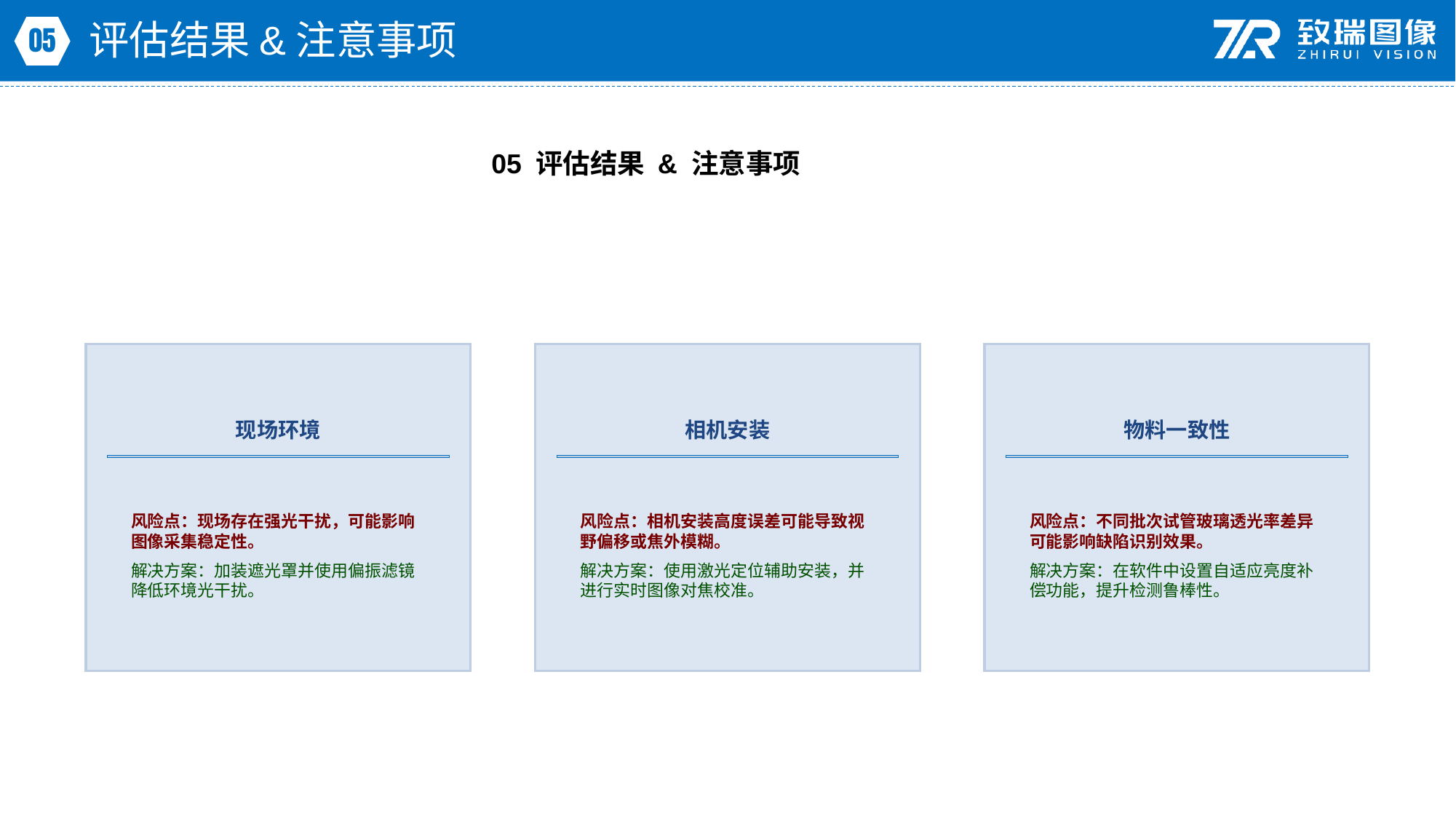

评估结果&注意事项
05

05 评估结果 & 注意事项

现场环境

相机安装

物料一致性

风险点：现场存在强光干扰，可能影响图像采集稳定性。
解决方案：加装遮光罩并使用偏振滤镜降低环境光干扰。

风险点：相机安装高度误差可能导致视野偏移或焦外模糊。
解决方案：使用激光定位辅助安装，并进行实时图像对焦校准。

风险点：不同批次试管玻璃透光率差异可能影响缺陷识别效果。
解决方案：在软件中设置自适应亮度补偿功能，提升检测鲁棒性。